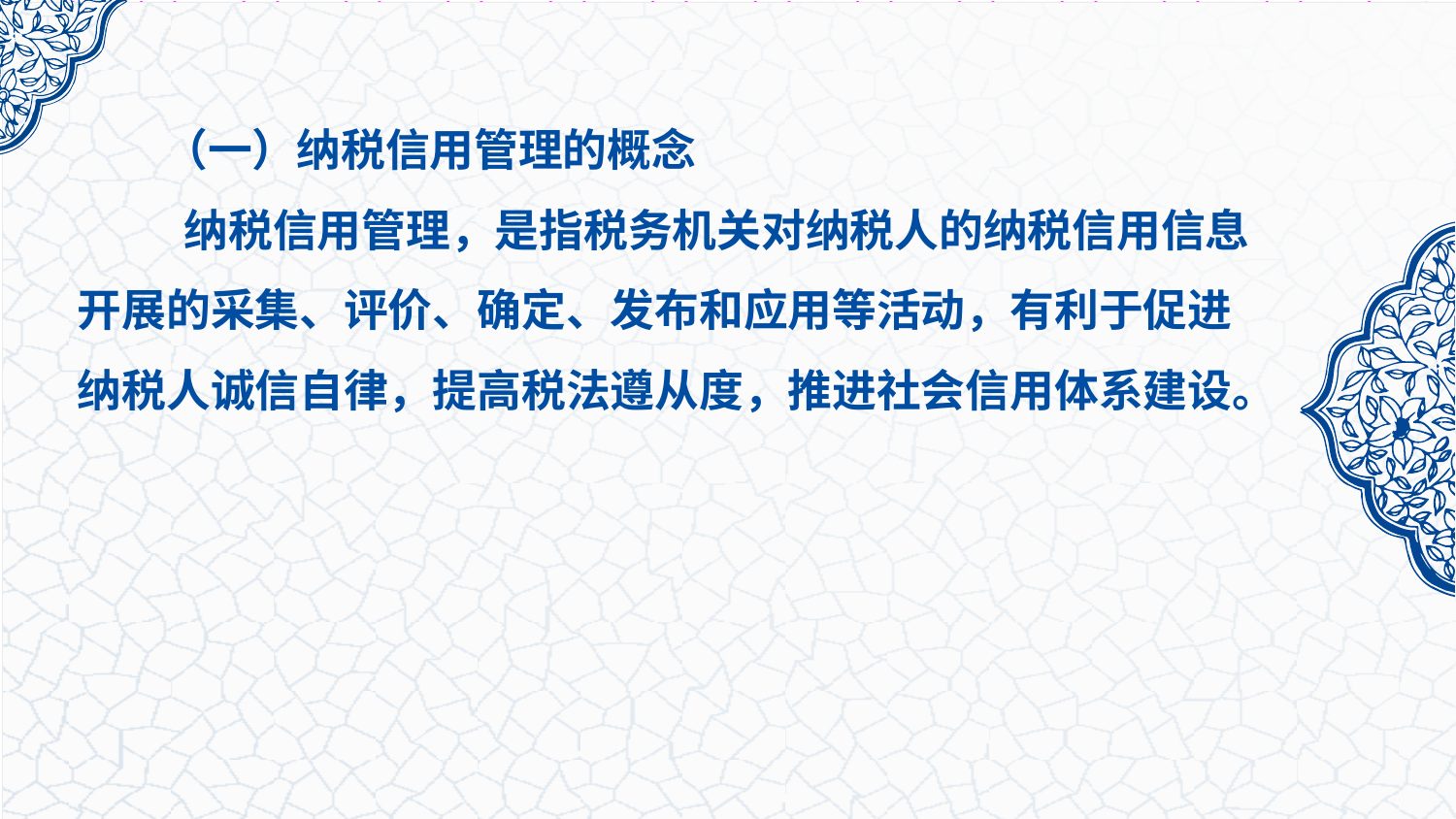

（一）纳税信用管理的概念
 纳税信用管理，是指税务机关对纳税人的纳税信用信息开展的采集、评价、确定、发布和应用等活动，有利于促进纳税人诚信自律，提高税法遵从度，推进社会信用体系建设。